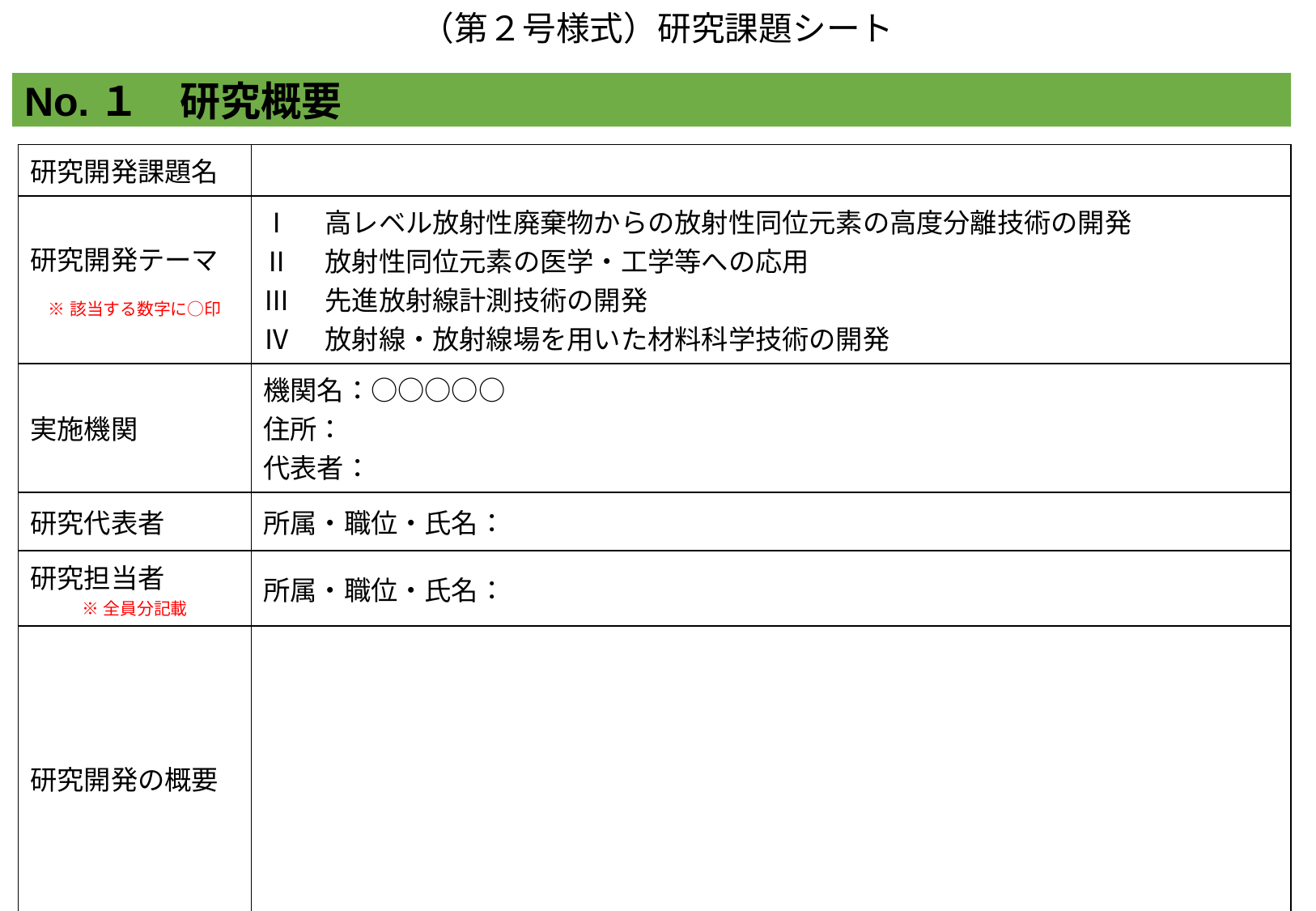

（第２号様式）研究課題シート
No.１　研究概要
| 研究開発課題名 |  |
| --- | --- |
| 研究開発テーマ ※該当する数字に○印 | Ⅰ　高レベル放射性廃棄物からの放射性同位元素の高度分離技術の開発 Ⅱ　放射性同位元素の医学・工学等への応用 Ⅲ　先進放射線計測技術の開発 Ⅳ　放射線・放射線場を用いた材料科学技術の開発 |
| 実施機関 | 機関名：○○○○○ 住所： 代表者： |
| 研究代表者 | 所属・職位・氏名： |
| 研究担当者 ※全員分記載 | 所属・職位・氏名： |
| 研究開発の概要 |  |